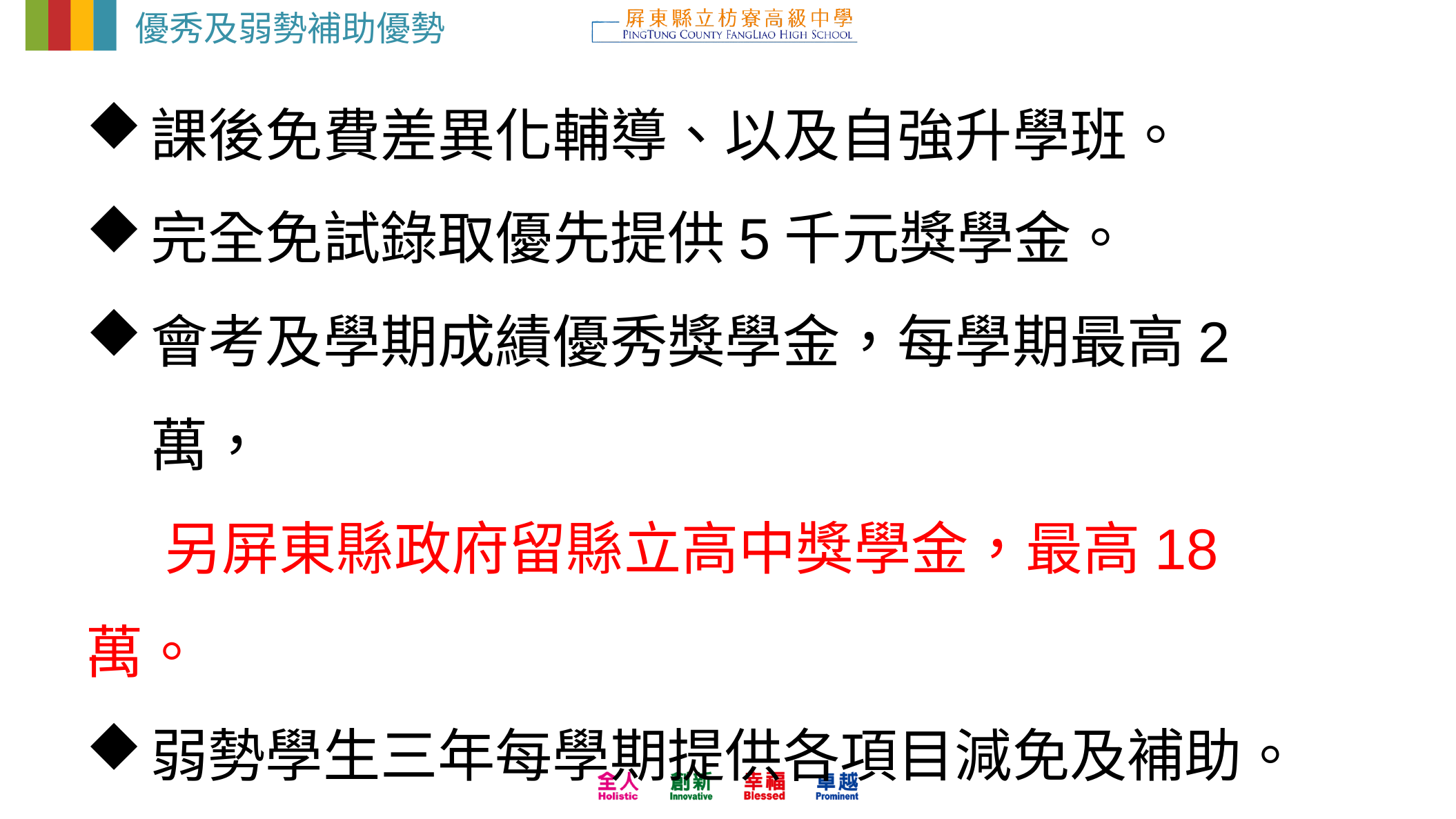

優秀及弱勢補助優勢
課後免費差異化輔導、以及自強升學班。
完全免試錄取優先提供5千元獎學金。
會考及學期成績優秀獎學金，每學期最高2萬，
     另屏東縣政府留縣立高中獎學金，最高18萬。
弱勢學生三年每學期提供各項目減免及補助。
民間補助及減免最高可免繳註冊費。
交通車不收費。